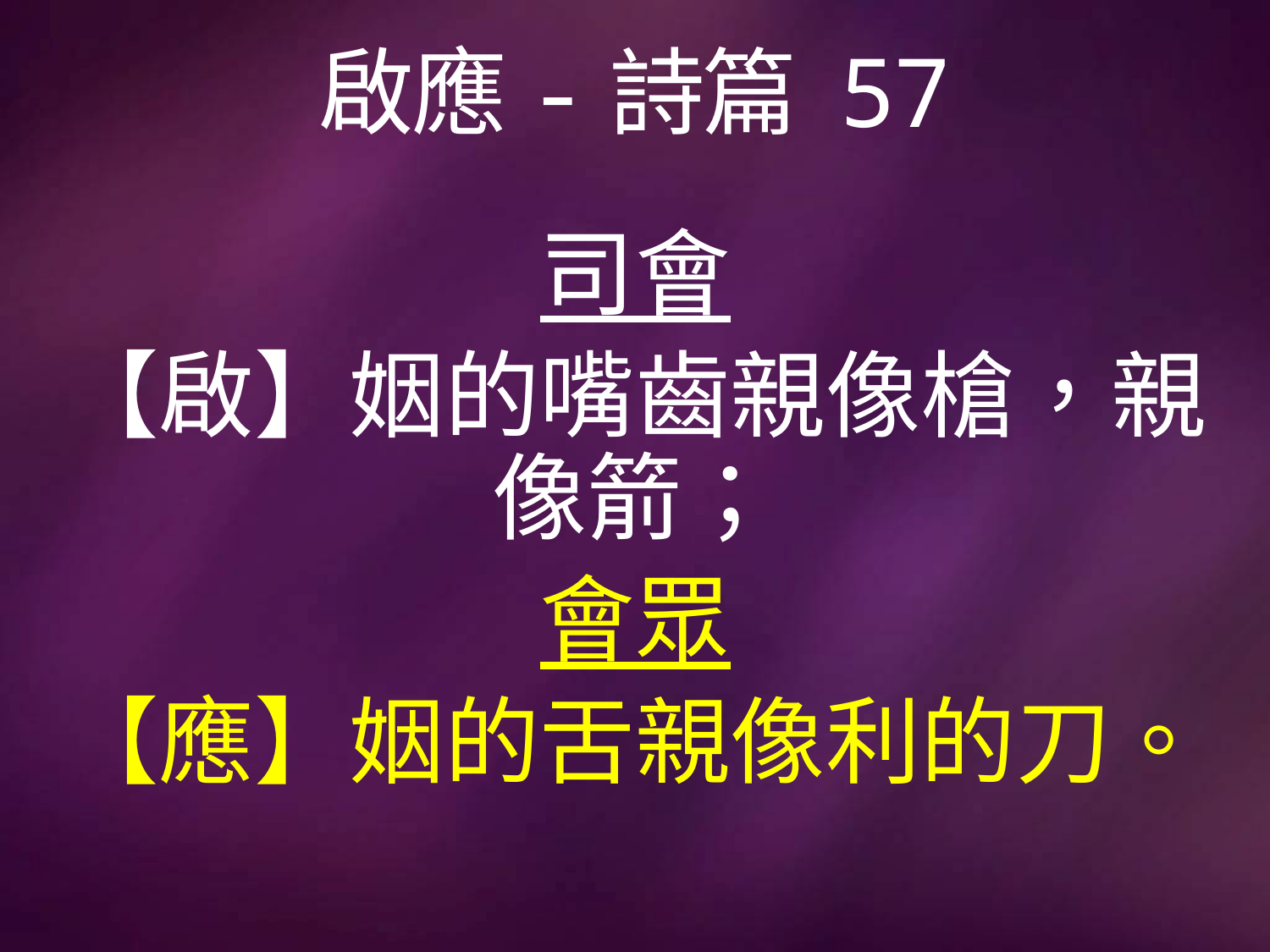

# 啟應-詩篇 57
司會
【啟】姻的嘴齒親像槍，親像箭；
會眾
【應】姻的舌親像利的刀。